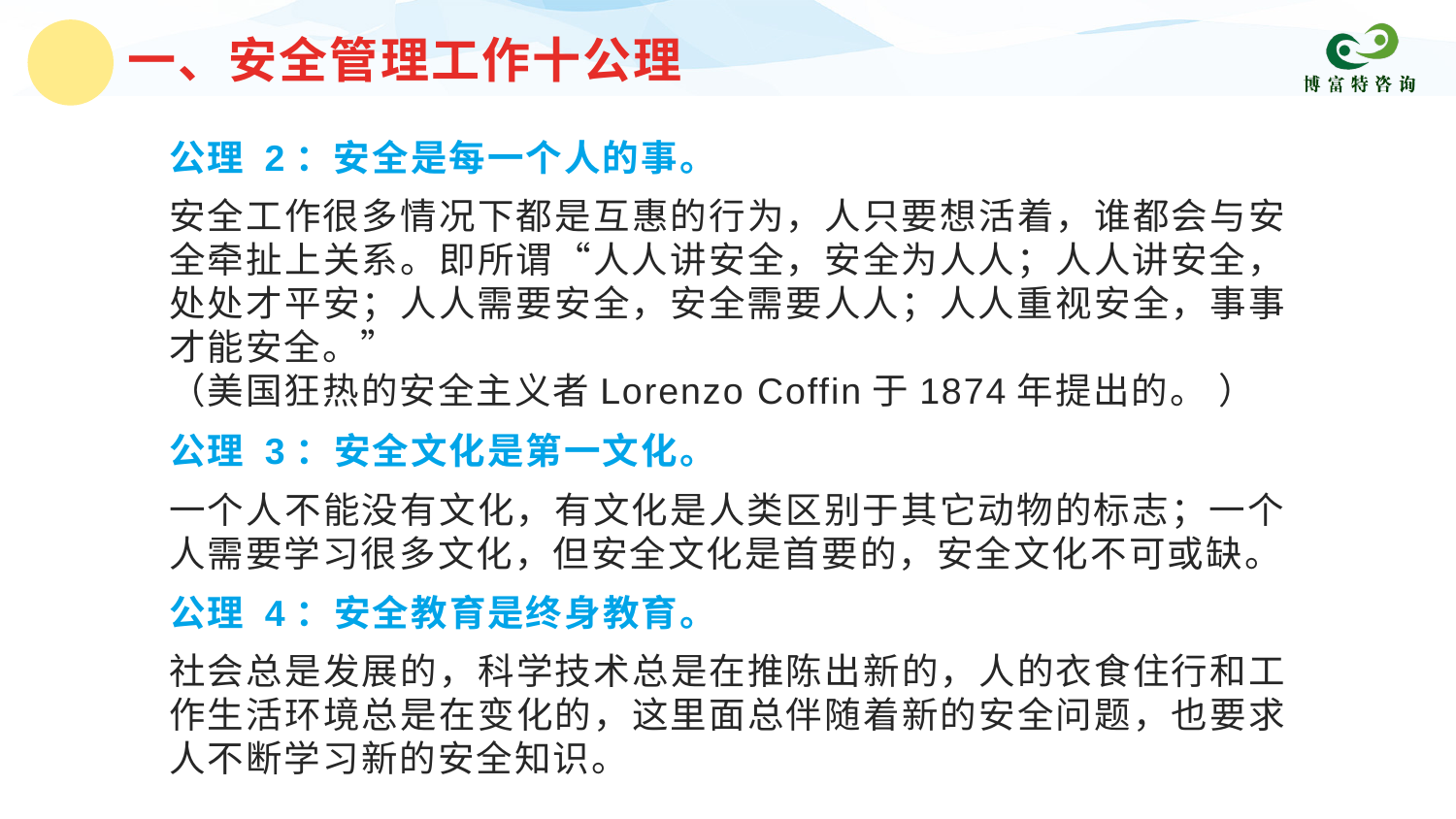

一、安全管理工作十公理
公理 2：安全是每一个人的事。
安全工作很多情况下都是互惠的行为，人只要想活着，谁都会与安全牵扯上关系。即所谓“人人讲安全，安全为人人；人人讲安全，处处才平安；人人需要安全，安全需要人人；人人重视安全，事事才能安全。”
（美国狂热的安全主义者Lorenzo Coffin于1874年提出的。 ）
公理 3：安全文化是第一文化。
一个人不能没有文化，有文化是人类区别于其它动物的标志；一个人需要学习很多文化，但安全文化是首要的，安全文化不可或缺。
公理 4：安全教育是终身教育。
社会总是发展的，科学技术总是在推陈出新的，人的衣食住行和工作生活环境总是在变化的，这里面总伴随着新的安全问题，也要求人不断学习新的安全知识。